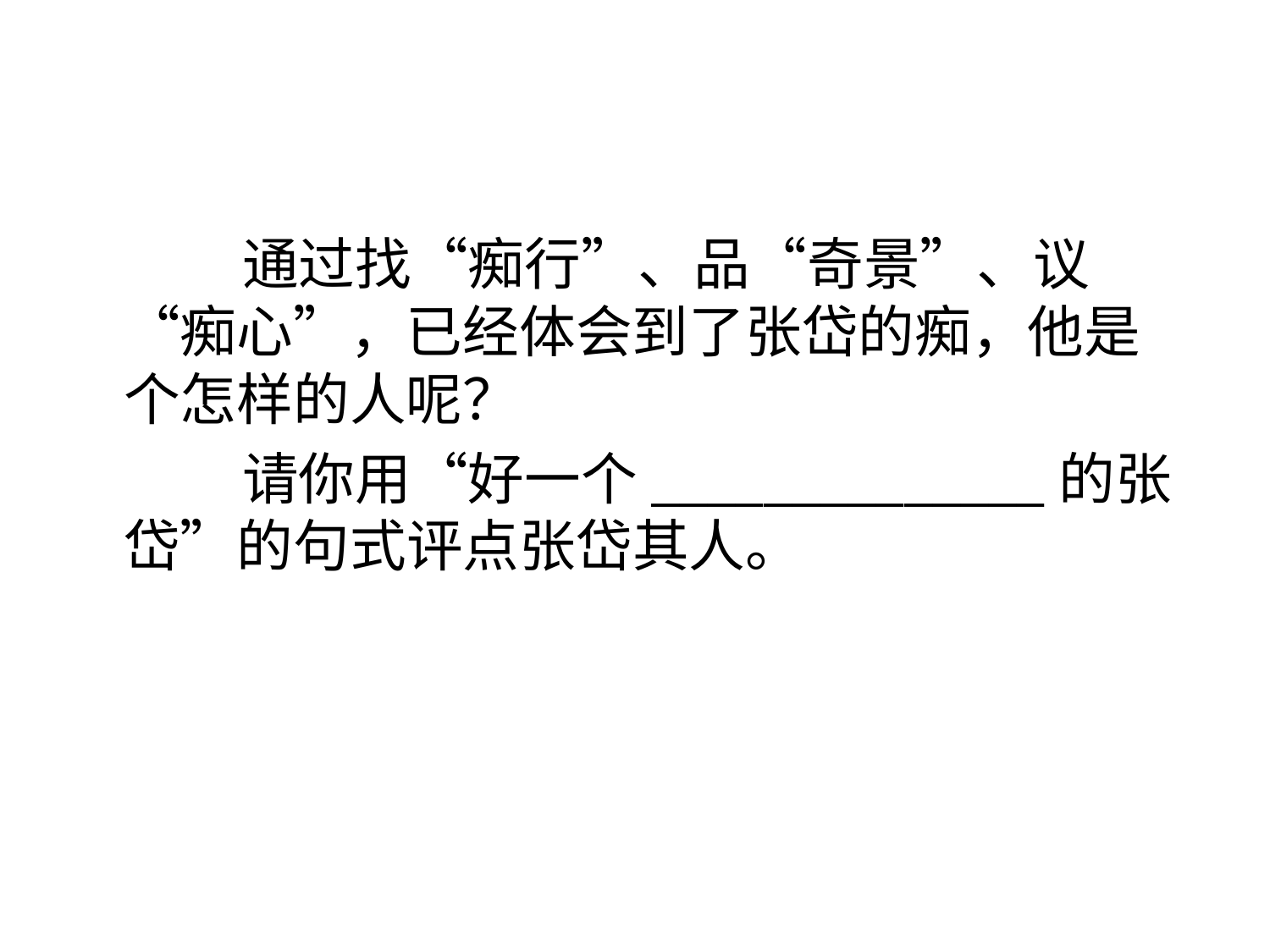

#
            通过找“痴行”、品“奇景”、议“痴心”，已经体会到了张岱的痴，他是个怎样的人呢？
            请你用“好一个______________的张岱”的句式评点张岱其人。